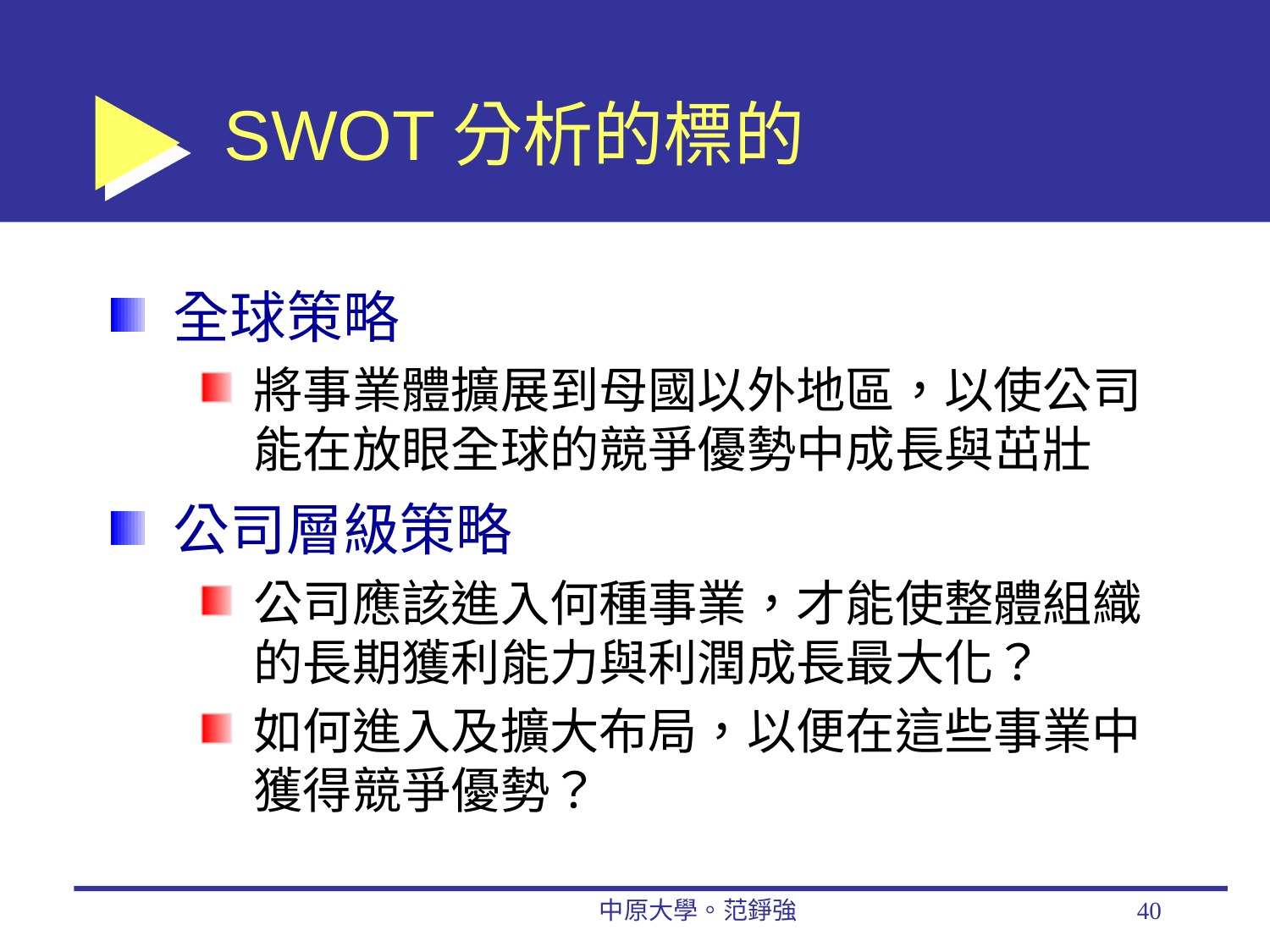

# SWOT分析的標的
全球策略
將事業體擴展到母國以外地區，以使公司能在放眼全球的競爭優勢中成長與茁壯
公司層級策略
公司應該進入何種事業，才能使整體組織的長期獲利能力與利潤成長最大化？
如何進入及擴大布局，以便在這些事業中獲得競爭優勢？

中原大學。范錚強
40